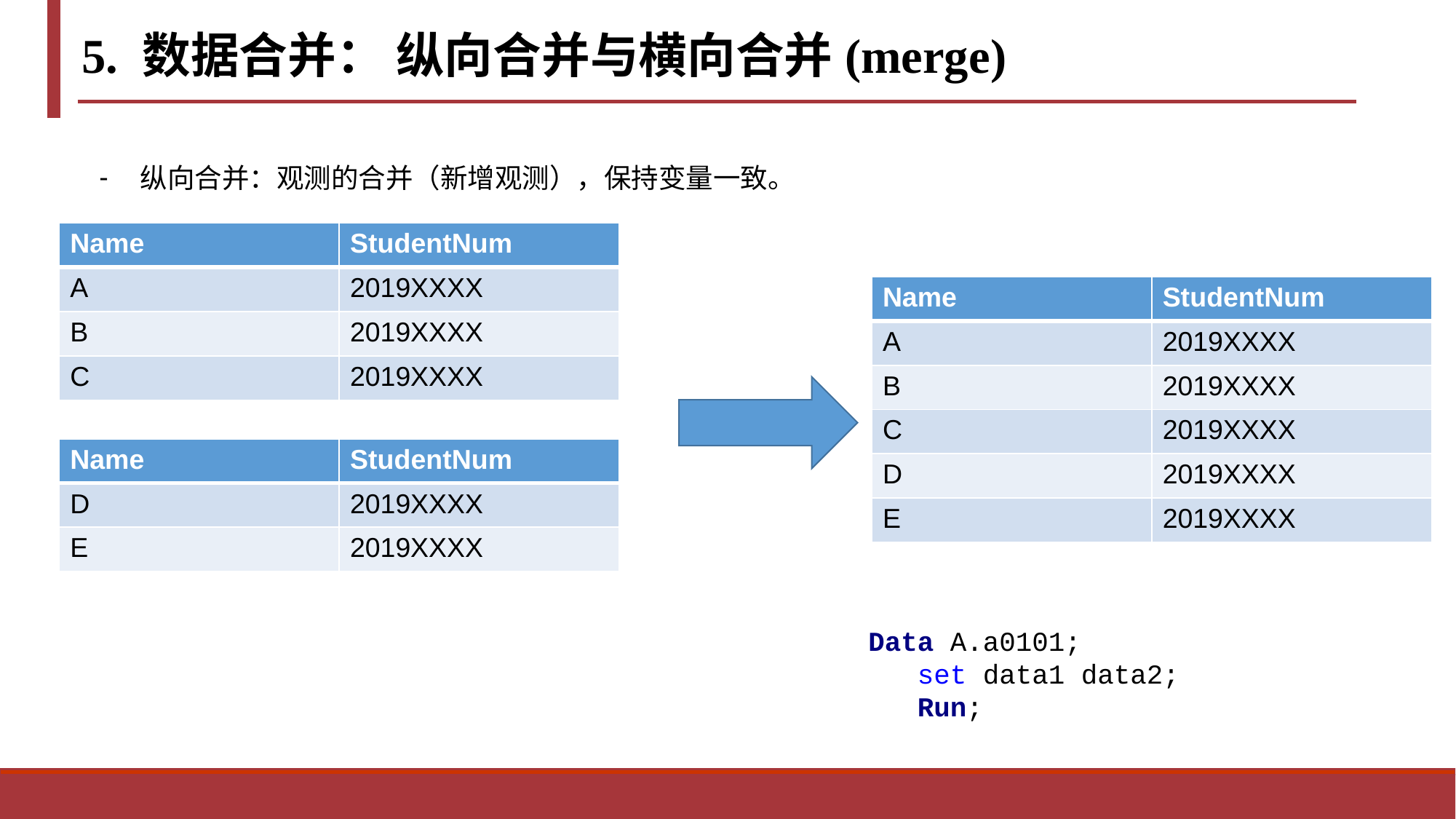

5. 数据合并： 纵向合并与横向合并(merge)
纵向合并：观测的合并（新增观测），保持变量一致。
| Name | StudentNum |
| --- | --- |
| A | 2019XXXX |
| B | 2019XXXX |
| C | 2019XXXX |
| Name | StudentNum |
| --- | --- |
| A | 2019XXXX |
| B | 2019XXXX |
| C | 2019XXXX |
| D | 2019XXXX |
| E | 2019XXXX |

| Name | StudentNum |
| --- | --- |
| D | 2019XXXX |
| E | 2019XXXX |
Data A.a0101;
   set data1 data2;
   Run;